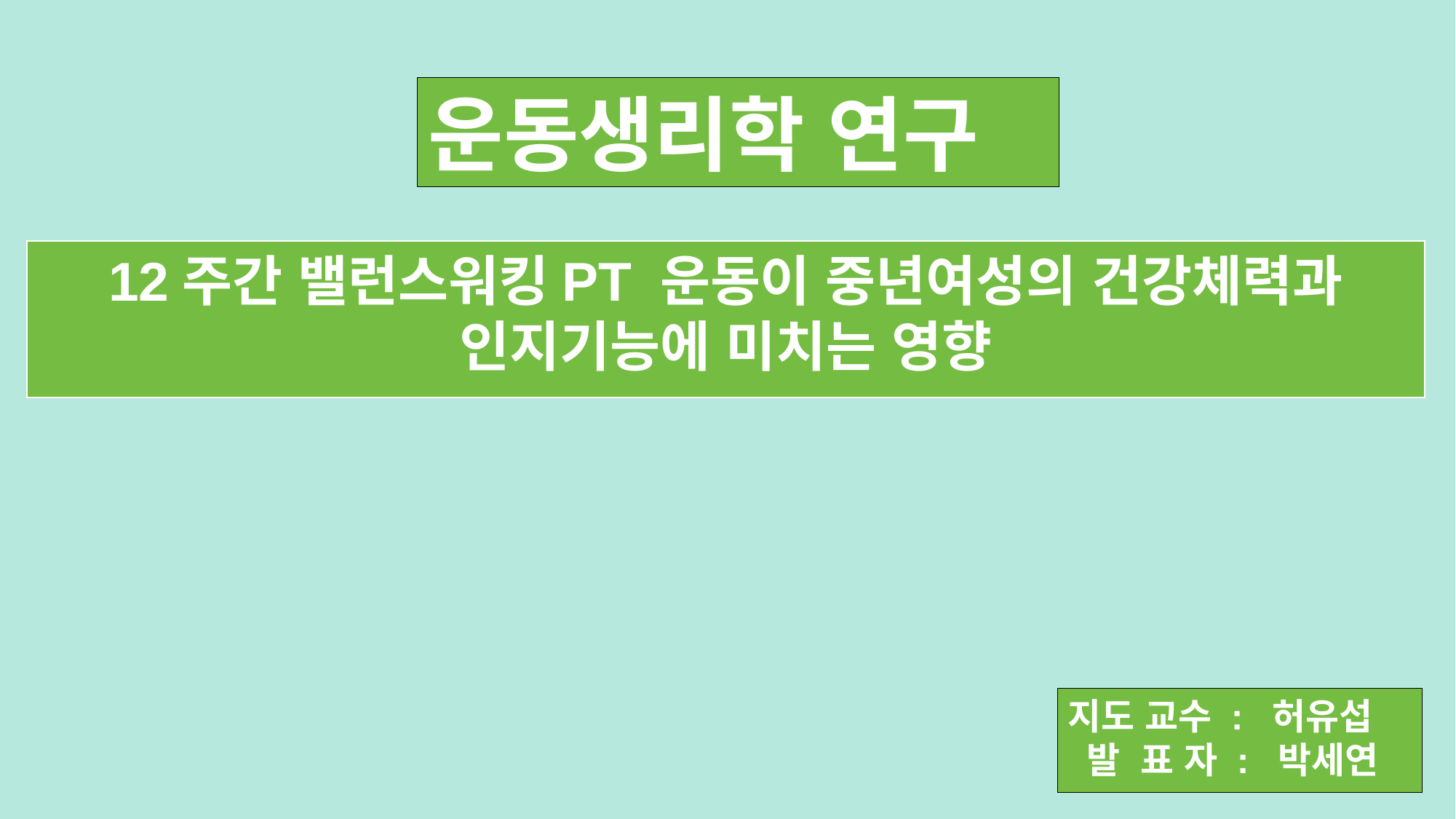

운동생리학 연구
12주간 밸런스워킹PT 운동이 중년여성의 건강체력과 인지기능에 미치는 영향
지도 교수 :  허유섭
 발  표 자 :  박세연